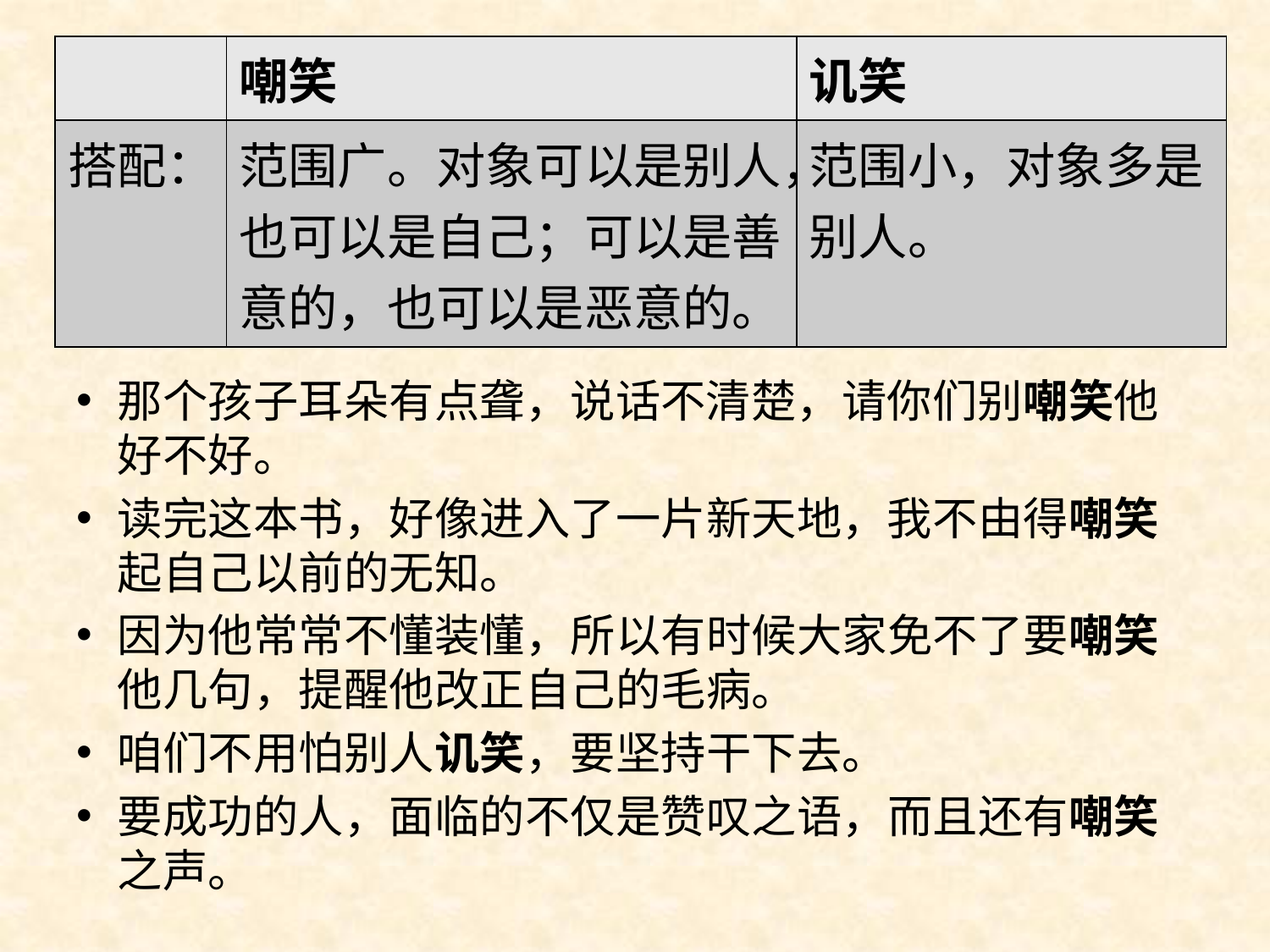

|  | 嘲笑 | 讥笑 |
| --- | --- | --- |
| 搭配： | 范围广。对象可以是别人，也可以是自己；可以是善意的，也可以是恶意的。 | 范围小，对象多是别人。 |
#
那个孩子耳朵有点聋，说话不清楚，请你们别嘲笑他好不好。
读完这本书，好像进入了一片新天地，我不由得嘲笑起自己以前的无知。
因为他常常不懂装懂，所以有时候大家免不了要嘲笑他几句，提醒他改正自己的毛病。
咱们不用怕别人讥笑，要坚持干下去。
要成功的人，面临的不仅是赞叹之语，而且还有嘲笑之声。